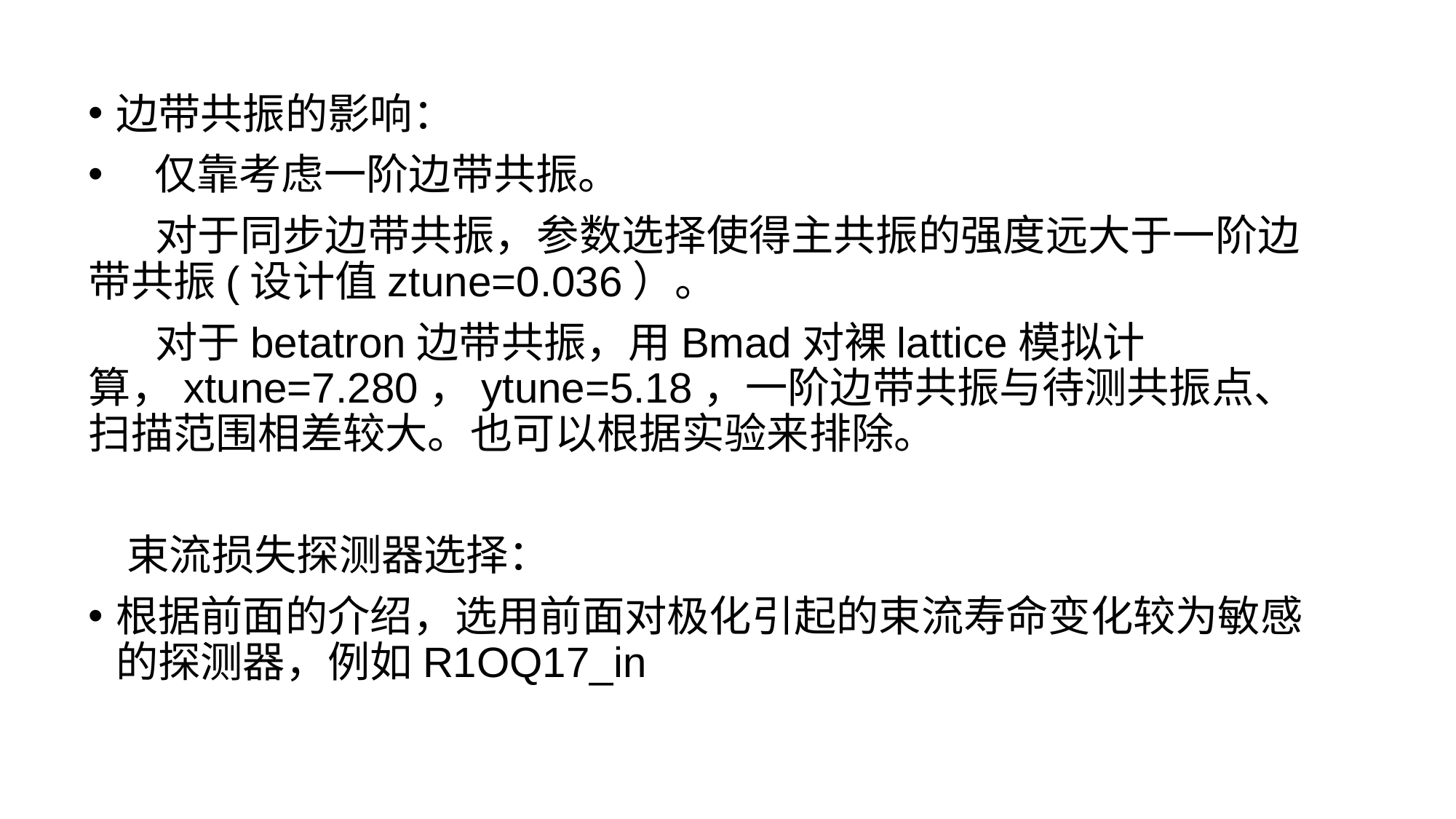

边带共振的影响：
   仅靠考虑一阶边带共振。
      对于同步边带共振，参数选择使得主共振的强度远大于一阶边带共振(设计值ztune=0.036）。
      对于betatron边带共振，用Bmad对裸lattice模拟计算，xtune=7.280，ytune=5.18，一阶边带共振与待测共振点、扫描范围相差较大。也可以根据实验来排除。

   束流损失探测器选择：
根据前面的介绍，选用前面对极化引起的束流寿命变化较为敏感的探测器，例如R1OQ17_in